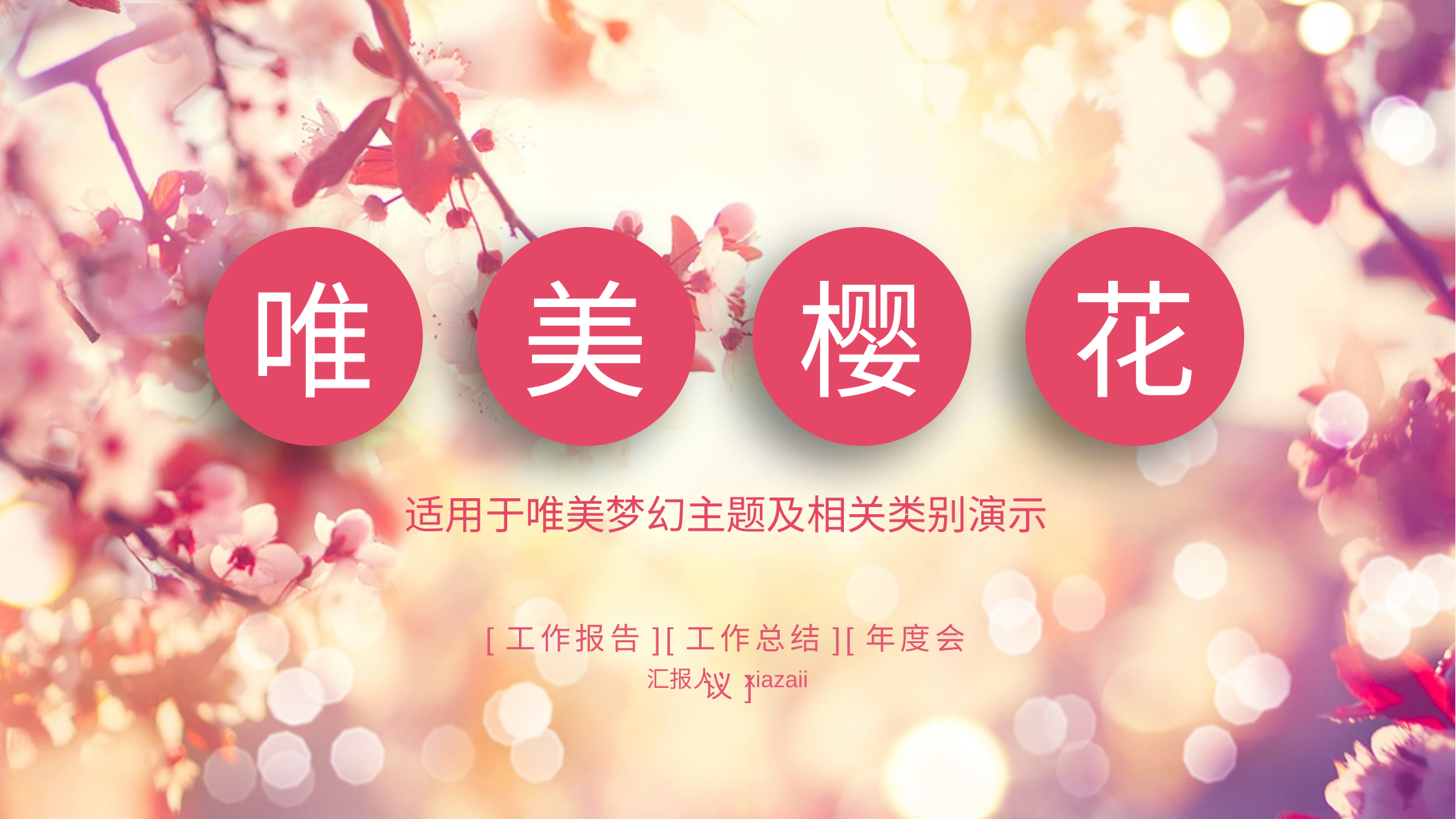

唯

美

樱

花
适用于唯美梦幻主题及相关类别演示
[工作报告][工作总结][年度会议]
汇报人：xiazaii